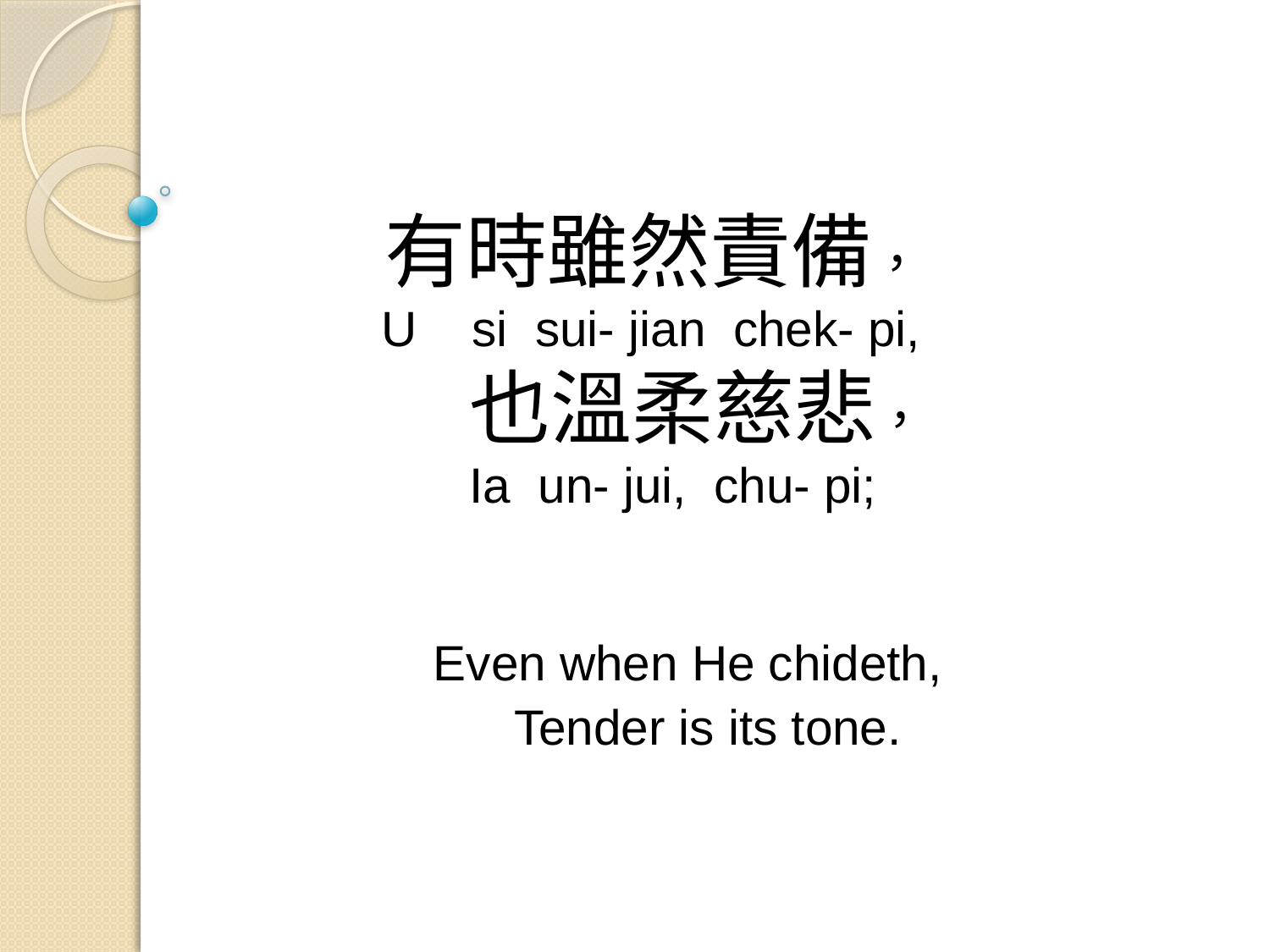

# 有時雖然責備， U    si  sui- jian  chek- pi, 也溫柔慈悲， Ia  un- jui,  chu- pi; Even when He chideth, Tender is its tone.